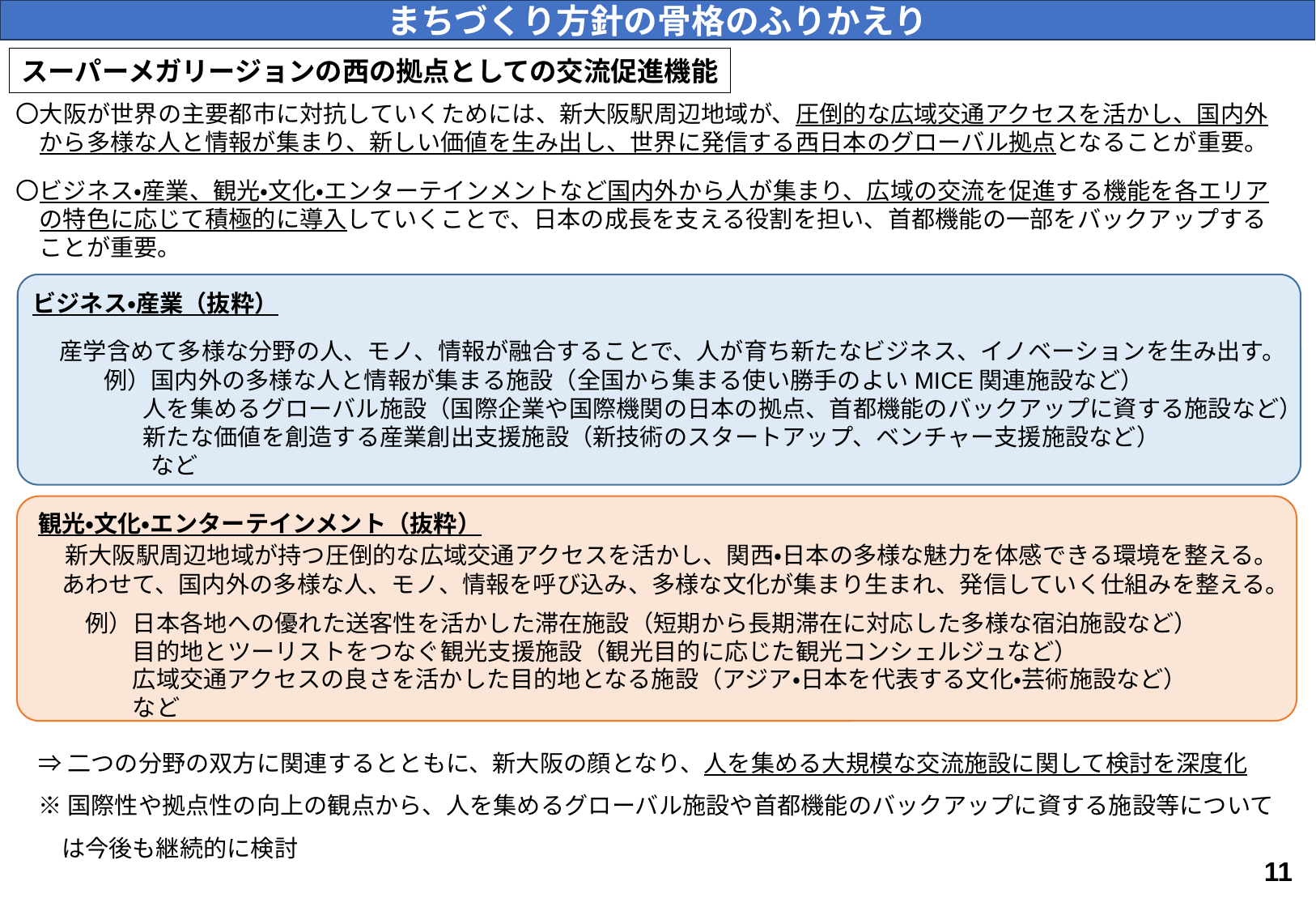

まちづくり方針の骨格のふりかえり
スーパーメガリージョンの西の拠点としての交流促進機能
〇大阪が世界の主要都市に対抗していくためには、新大阪駅周辺地域が、圧倒的な広域交通アクセスを活かし、国内外から多様な人と情報が集まり、新しい価値を生み出し、世界に発信する西日本のグローバル拠点となることが重要。
〇ビジネス・産業、観光・文化・エンターテインメントなど国内外から人が集まり、広域の交流を促進する機能を各エリアの特色に応じて積極的に導入していくことで、日本の成長を支える役割を担い、首都機能の一部をバックアップすることが重要。
ビジネス・産業（抜粋）
　産学含めて多様な分野の人、モノ、情報が融合することで、人が育ち新たなビジネス、イノベーションを生み出す。
　　　例）国内外の多様な人と情報が集まる施設（全国から集まる使い勝手のよいMICE関連施設など）
　　　　   人を集めるグローバル施設（国際企業や国際機関の日本の拠点、首都機能のバックアップに資する施設など）
　　　　   新たな価値を創造する産業創出支援施設（新技術のスタートアップ、ベンチャー支援施設など）
　　　　　など

観光・文化・エンターテインメント（抜粋）
　新大阪駅周辺地域が持つ圧倒的な広域交通アクセスを活かし、関西・日本の多様な魅力を体感できる環境を整える。あわせて、国内外の多様な人、モノ、情報を呼び込み、多様な文化が集まり生まれ、発信していく仕組みを整える。
　　例）日本各地への優れた送客性を活かした滞在施設（短期から長期滞在に対応した多様な宿泊施設など）
　　　　目的地とツーリストをつなぐ観光支援施設（観光目的に応じた観光コンシェルジュなど）
　　　　広域交通アクセスの良さを活かした目的地となる施設（アジア・日本を代表する文化・芸術施設など）
　　　　など

⇒二つの分野の双方に関連するとともに、新大阪の顔となり、人を集める大規模な交流施設に関して検討を深度化
※国際性や拠点性の向上の観点から、人を集めるグローバル施設や首都機能のバックアップに資する施設等については今後も継続的に検討
11